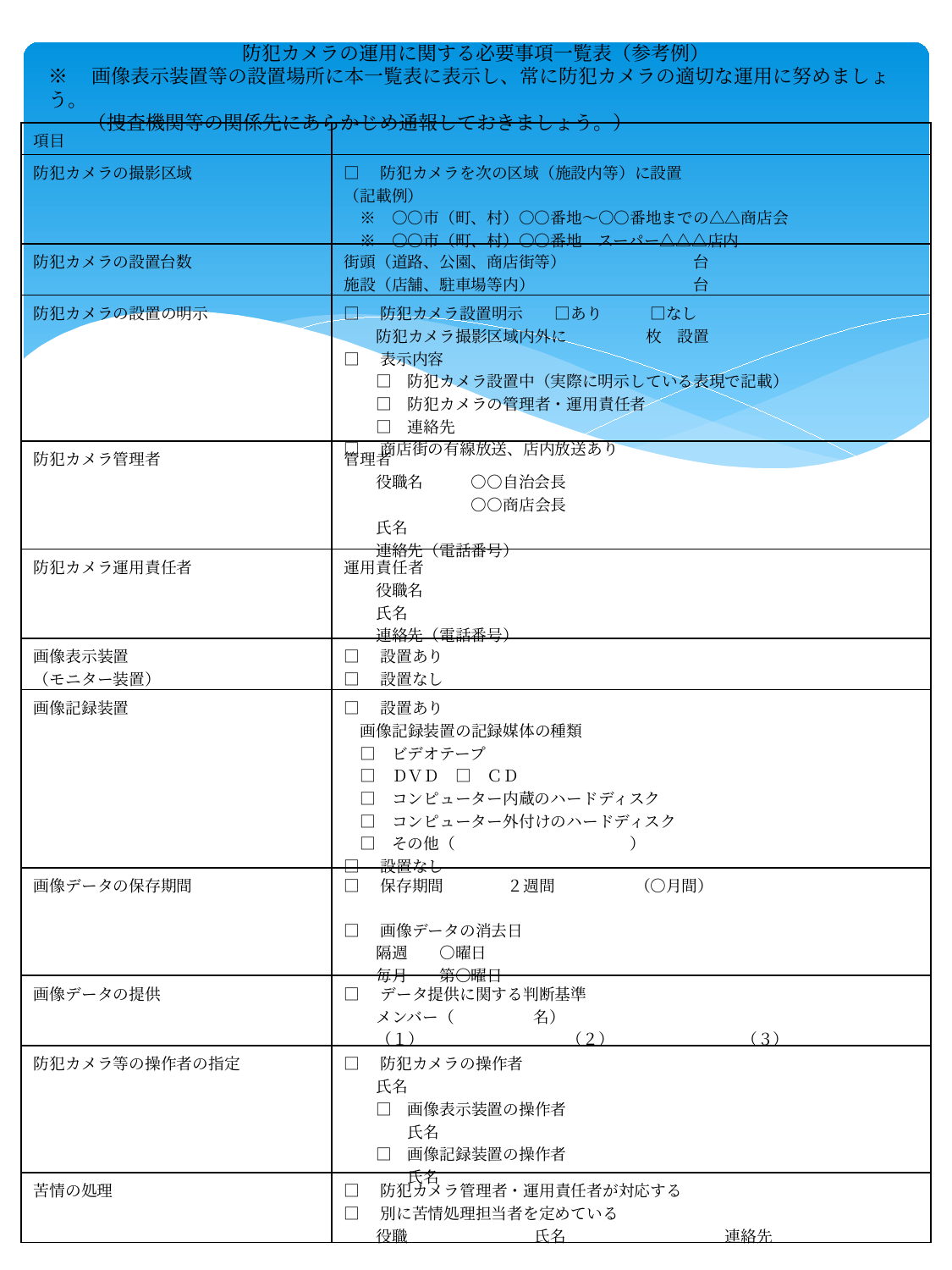

防犯カメラの運用に関する必要事項一覧表（参考例）
※　画像表示装置等の設置場所に本一覧表に表示し、常に防犯カメラの適切な運用に努めましょう。
　　（捜査機関等の関係先にあらかじめ通報しておきましょう。）
| 項目 |  |
| --- | --- |
| 防犯カメラの撮影区域 | □　防犯カメラを次の区域（施設内等）に設置 （記載例） 　※　○○市（町、村）○○番地～○○番地までの△△商店会 　※　○○市（町、村）○○番地　スーパー△△△店内 |
| 防犯カメラの設置台数 | 街頭（道路、公園、商店街等）　　　　　　　　台 施設（店舗、駐車場等内）　　　　　　　　　　台 |
| 防犯カメラの設置の明示 | □　防犯カメラ設置明示　　□あり　　　□なし 　　防犯カメラ撮影区域内外に　　　　　枚　設置 □　表示内容 　　□　防犯カメラ設置中（実際に明示している表現で記載） 　　□　防犯カメラの管理者・運用責任者 　　□　連絡先 □　商店街の有線放送、店内放送あり |
| 防犯カメラ管理者 | 管理者 　　役職名　　　○○自治会長 　　　　　　　　○○商店会長 　　氏名 　　連絡先（電話番号） |
| 防犯カメラ運用責任者 | 運用責任者 　　役職名 　　氏名 　　連絡先（電話番号） |
| 画像表示装置 （モニター装置） | □　設置あり □　設置なし |
| 画像記録装置 | □　設置あり 　画像記録装置の記録媒体の種類 　□　ビデオテープ 　□　ＤＶＤ　□　ＣＤ 　□　コンピューター内蔵のハードディスク 　□　コンピューター外付けのハードディスク 　□　その他（　　　　　　　　　　　） □　設置なし |
| 画像データの保存期間 | □　保存期間　　　　２週間　　　　　（○月間） □　画像データの消去日 　　隔週　　○曜日 　　毎月　　第○曜日 |
| 画像データの提供 | □　データ提供に関する判断基準 　　メンバー（　　　　　名） 　　（１）　　　　　　　　　（２）　　　　　　　　（３） |
| 防犯カメラ等の操作者の指定 | □　防犯カメラの操作者 　　氏名 　　□　画像表示装置の操作者 　　　　氏名 　　□　画像記録装置の操作者 　　　　氏名 |
| 苦情の処理 | □　防犯カメラ管理者・運用責任者が対応する □　別に苦情処理担当者を定めている 　　役職　　　　　　　　氏名　　　　　　　　　　連絡先 |